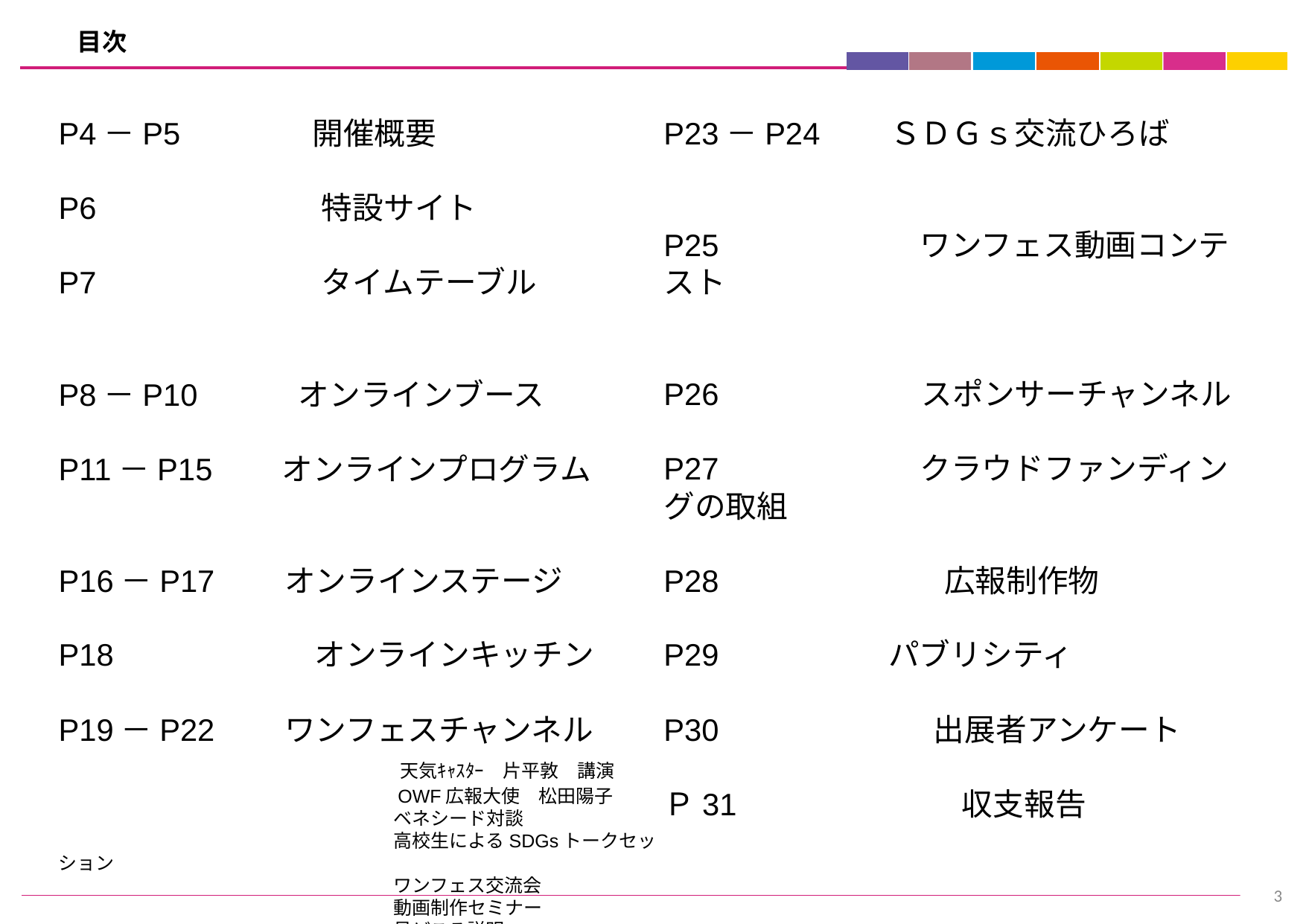

# 目次
P4－P5　　　　開催概要

P6　　　　　　　特設サイト

P7　　　　　　　タイムテーブル

P8－P10　　　オンラインブース

P11－P15　　オンラインプログラム

P16－P17　　オンラインステージ

P18　　　 　　　オンラインキッチン

P19－P22　　ワンフェスチャンネル
　　　　　　　　　　　天気ｷｬｽﾀｰ　片平敦　講演
　　　　　　　　　　　　　　　　　　OWF広報大使　松田陽子
　　　　　　　　　　　　　　　　　　ベネシード対談
　　　　　　　　　　　　　　　　　　高校生によるSDGsトークセッション
　　　　　　　　　　　　　　　　　　ワンフェス交流会
　　　　　　　　　　　　　　　　　　動画制作セミナー
　　　　　　　　　　　　　　　　　　見どころ説明
　　　　　　　　　　　　　　　　　　開会式
　　　　　　　　　　　　　　　　　　動画コンテスト表彰式・閉会式

P23－P24　　ＳＤＧｓ交流ひろば

P25　　　 　　　ワンフェス動画コンテスト

P26 　　　　　　スポンサーチャンネル

P27　　　　　　 クラウドファンディングの取組

P28　　　　　　　広報制作物

P29　　　          パブリシティ

P30　　　 　　　  出展者アンケート

Ｐ31　　　　　　　収支報告

3